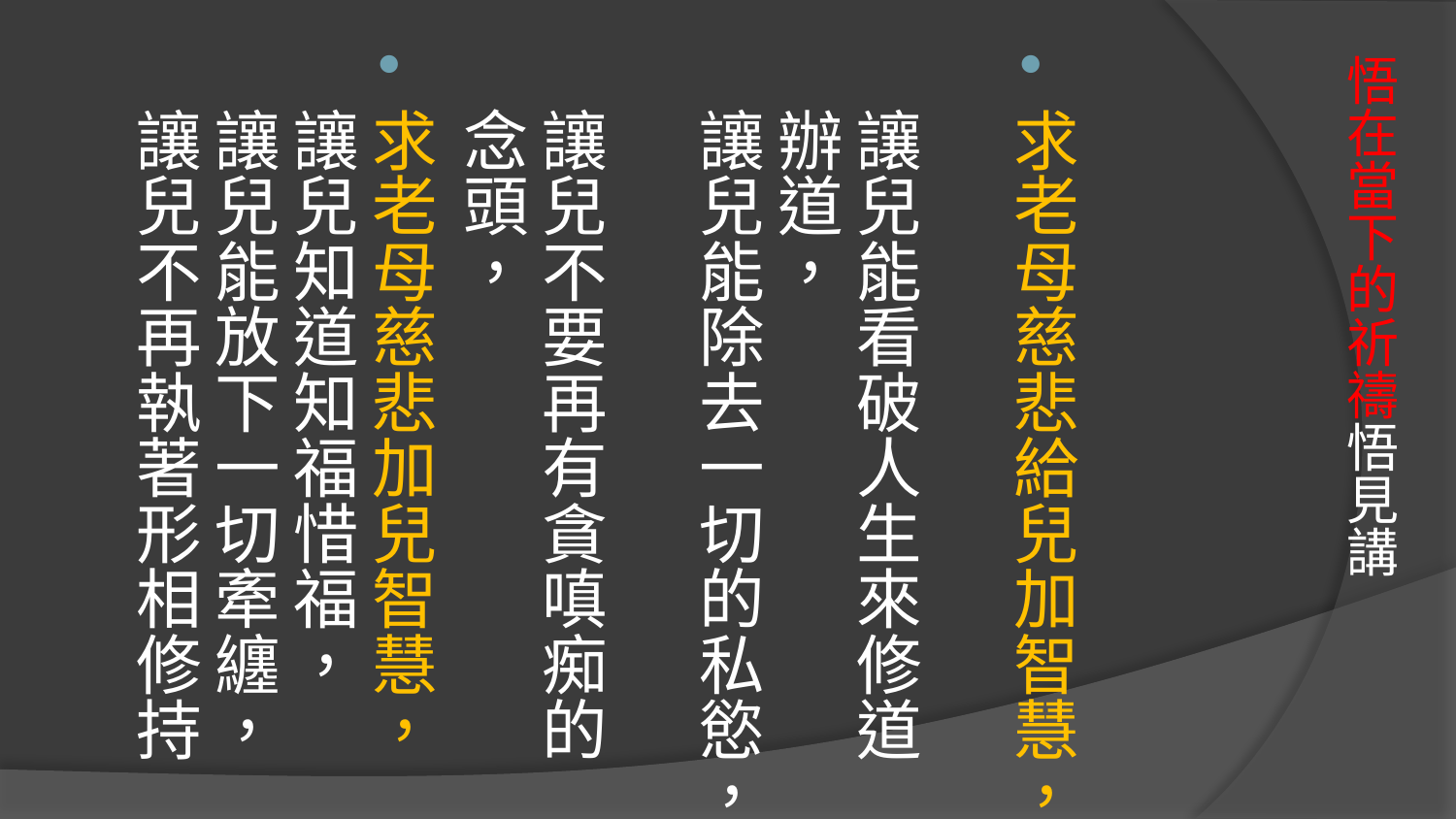

求老母慈悲給兒加智慧，
讓兒能看破人生來修道辦道，
讓兒能除去一切的私慾，
讓兒不要再有貪嗔痴的念頭，
求老母慈悲加兒智慧，
讓兒知道知福惜福，
讓兒能放下一切牽纏，
讓兒不再執著形相修持

# 悟在當下的祈禱悟見講